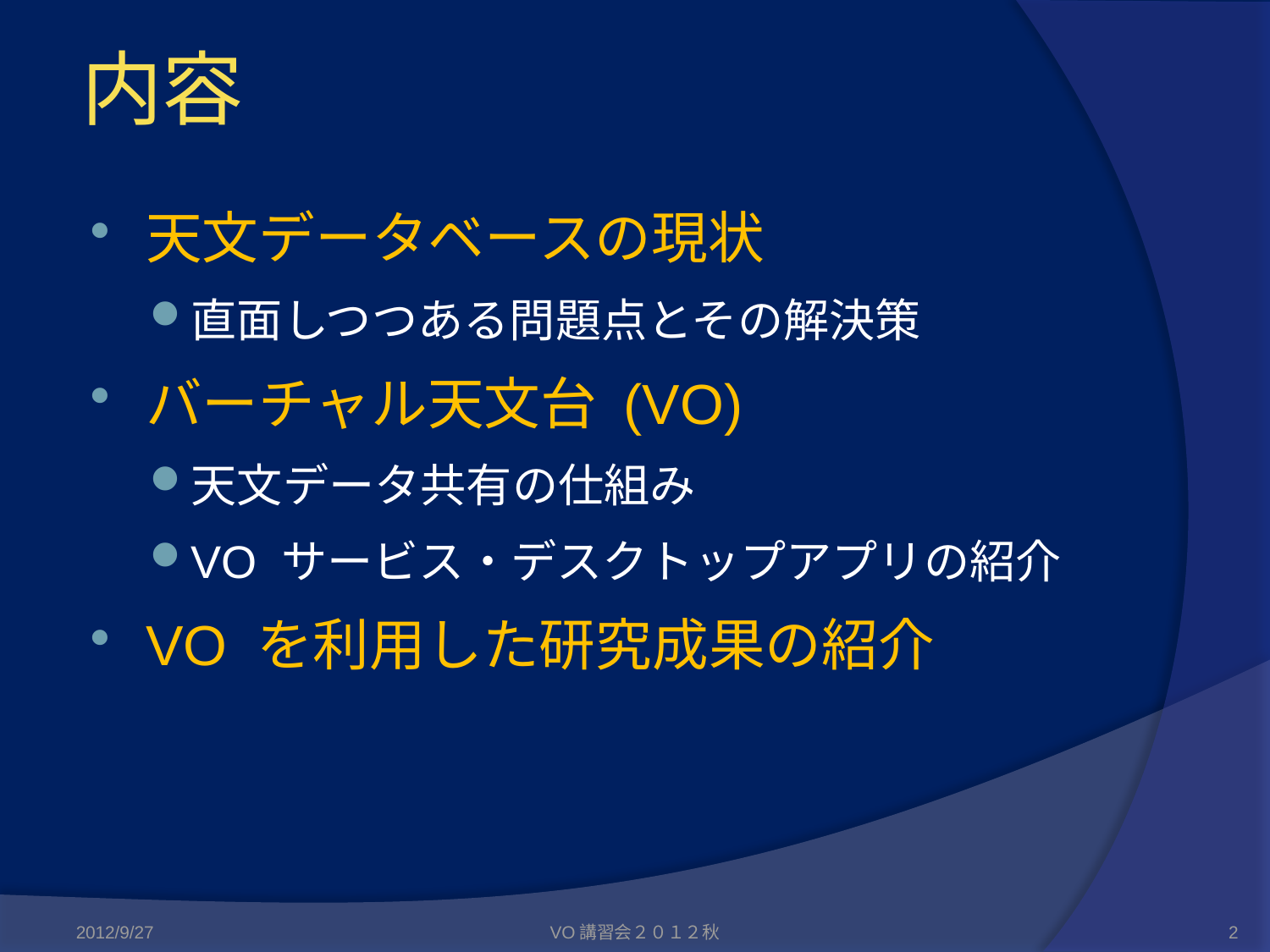

# 内容
天文データベースの現状
直面しつつある問題点とその解決策
バーチャル天文台 (VO)
天文データ共有の仕組み
VO サービス・デスクトップアプリの紹介
VO を利用した研究成果の紹介
2012/9/27
VO講習会２０１２秋
2